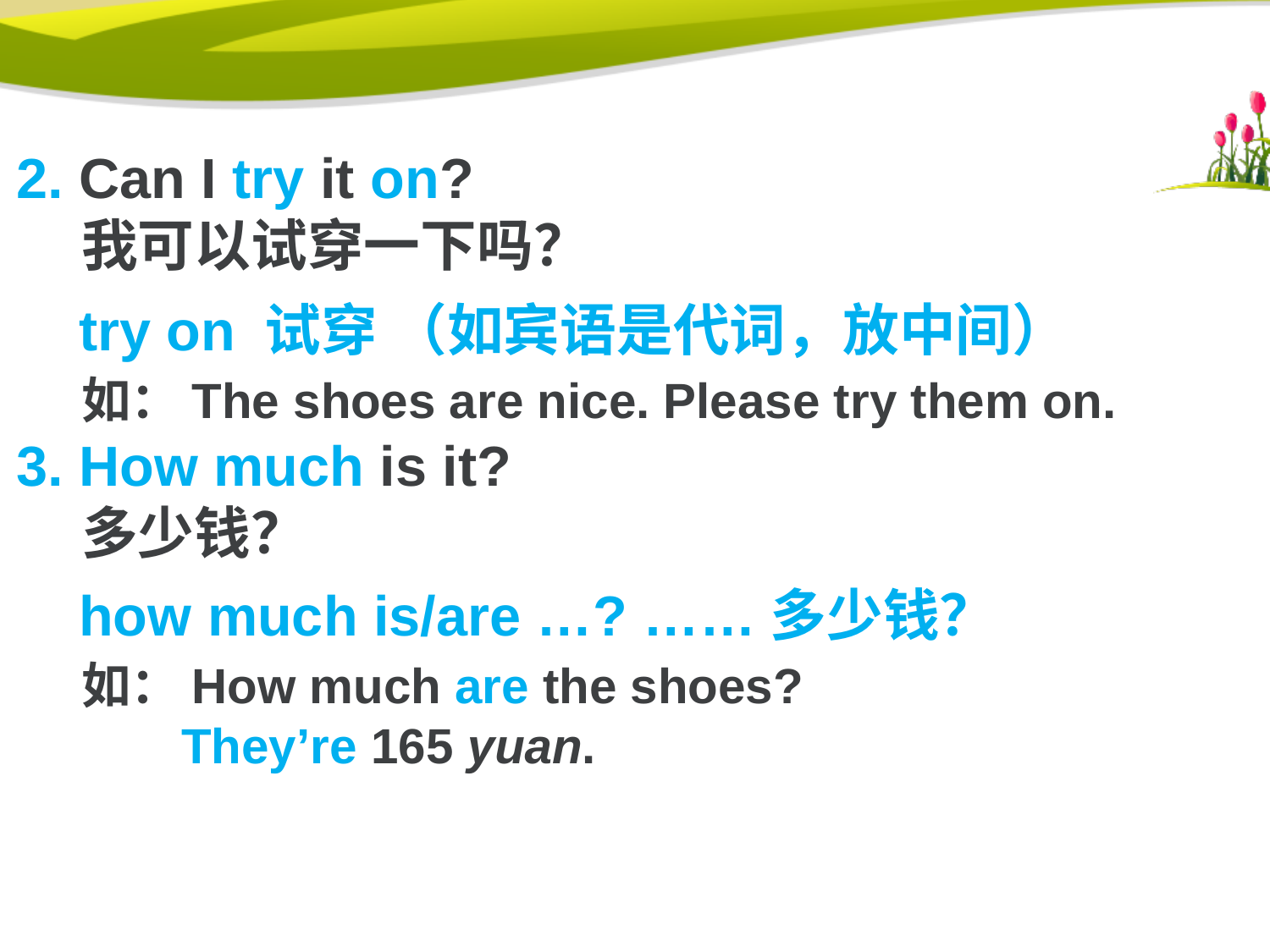

2. Can I try it on?
    我可以试穿一下吗？
    try on 试穿 （如宾语是代词，放中间）
    如：The shoes are nice. Please try them on.
3. How much is it?
    多少钱？
    how much is/are …? ……多少钱？
    如：How much are the shoes?
            They’re 165 yuan.